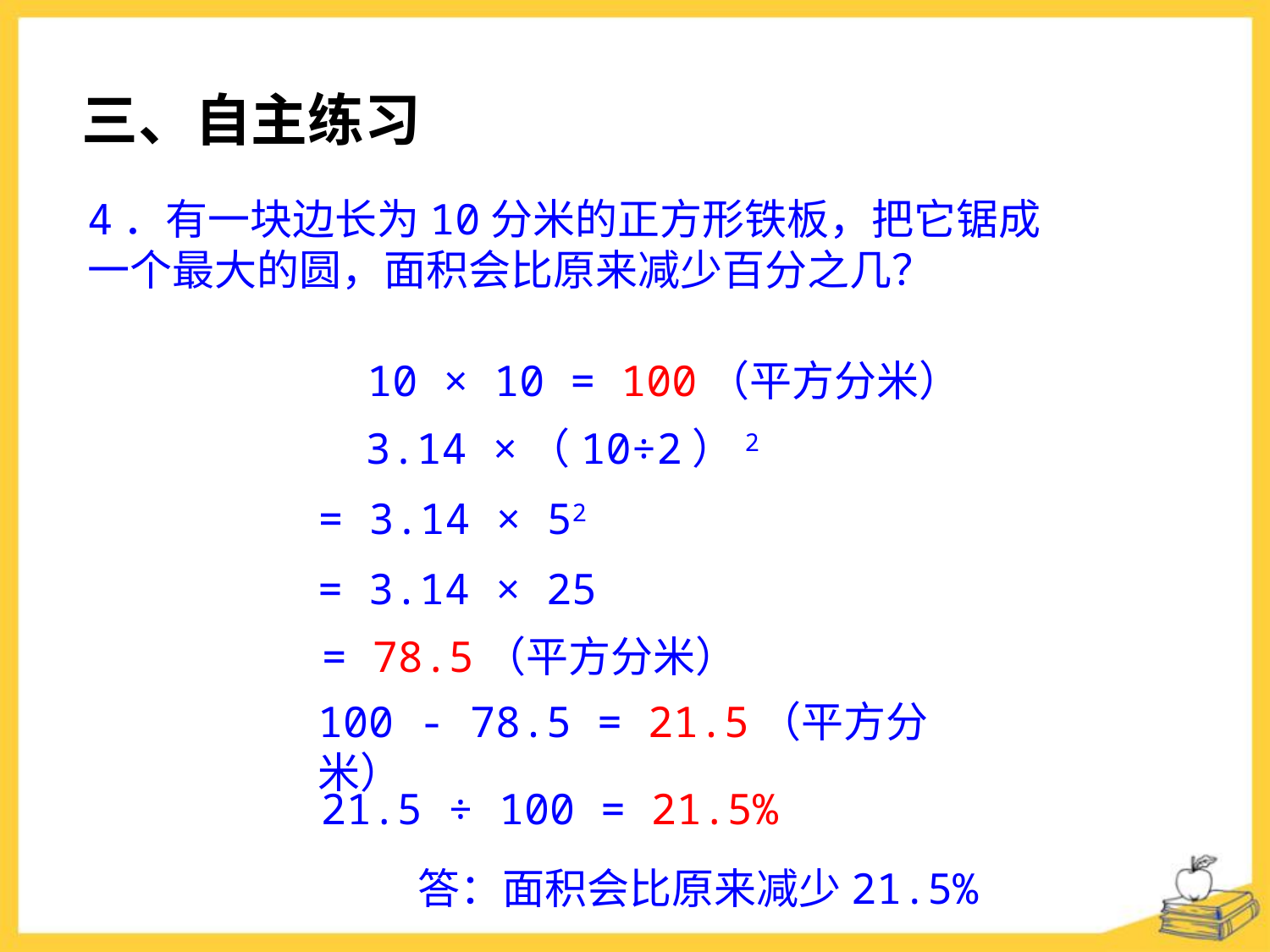

三、自主练习

4．有一块边长为10分米的正方形铁板，把它锯成一个最大的圆，面积会比原来减少百分之几？
 10 × 10 = 100（平方分米）
3.14 ×（10÷2）2
= 3.14 × 52
= 3.14 × 25
= 78.5（平方分米）

100 - 78.5 = 21.5（平方分米）
 21.5 ÷ 100 = 21.5%
答：面积会比原来减少21.5%